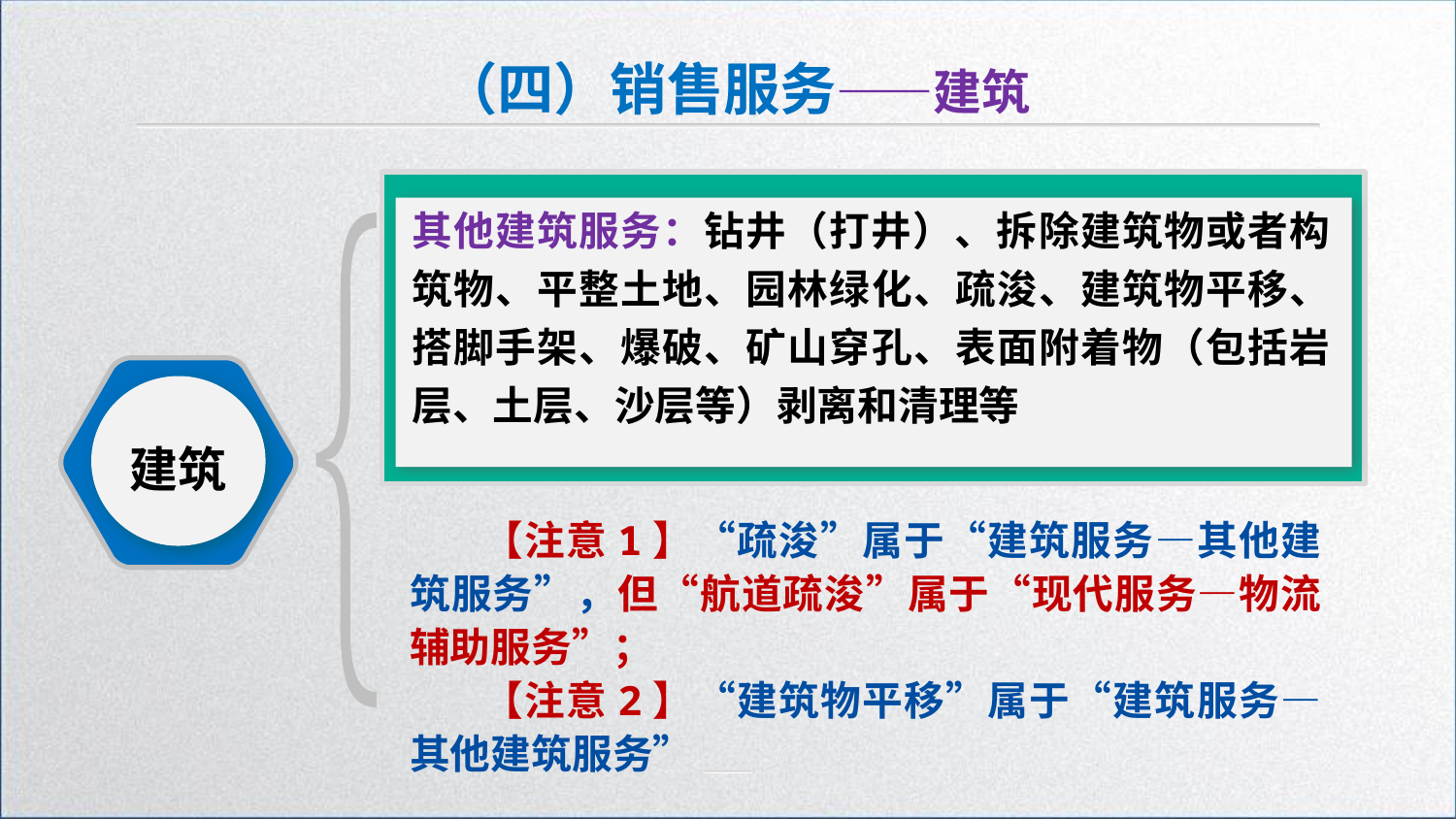

（四）销售服务——建筑

其他建筑服务：钻井（打井）、拆除建筑物或者构筑物、平整土地、园林绿化、疏浚、建筑物平移、搭脚手架、爆破、矿山穿孔、表面附着物（包括岩层、土层、沙层等）剥离和清理等

建筑
【注意1】“疏浚”属于“建筑服务—其他建筑服务”，但“航道疏浚”属于“现代服务—物流辅助服务”；
【注意2】“建筑物平移”属于“建筑服务—其他建筑服务”